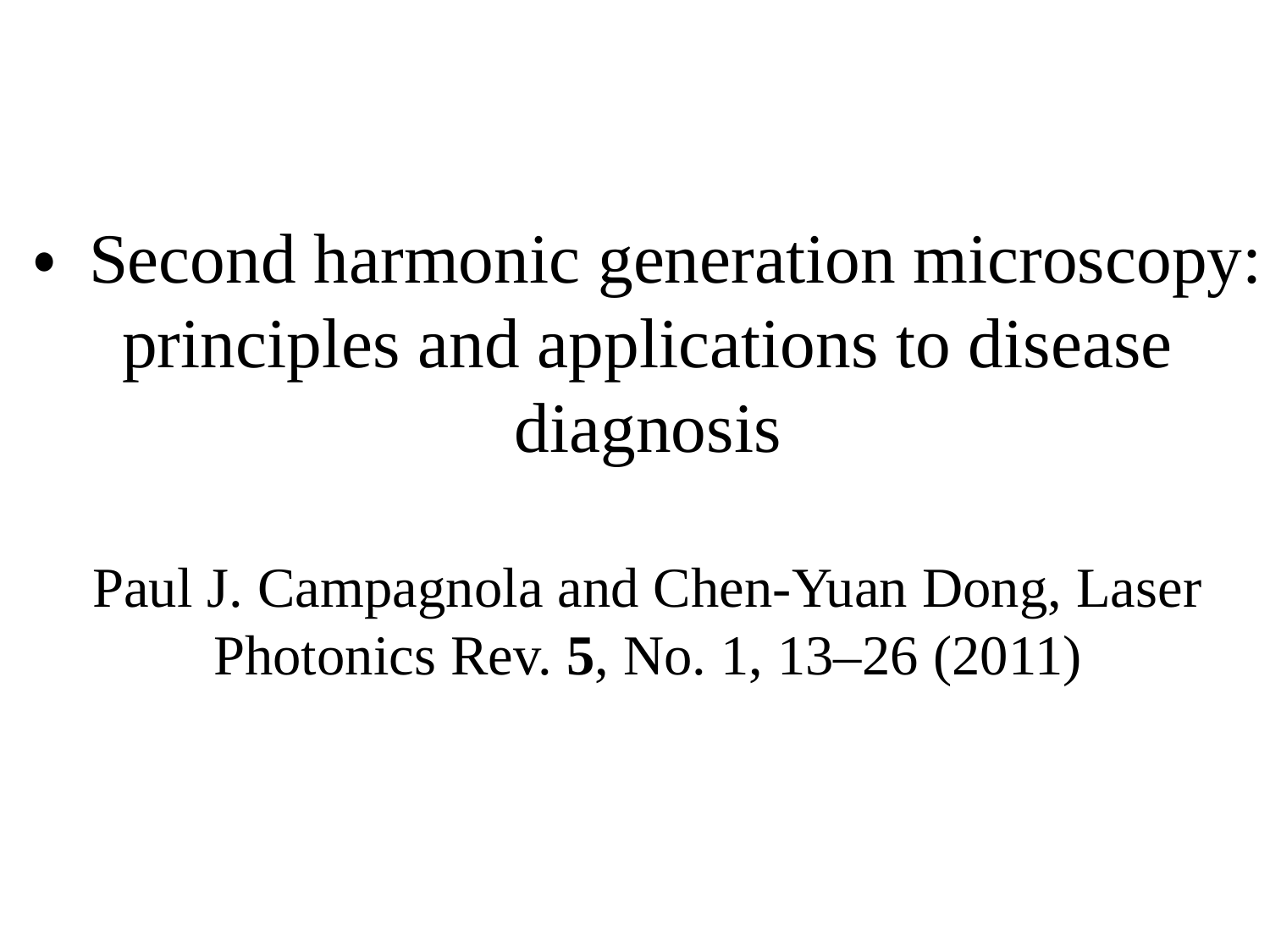

# ・ Second harmonic generation microscopy: principles and applications to disease diagnosis Paul J. Campagnola and Chen-Yuan Dong, Laser Photonics Rev. 5, No. 1, 13–26 (2011)